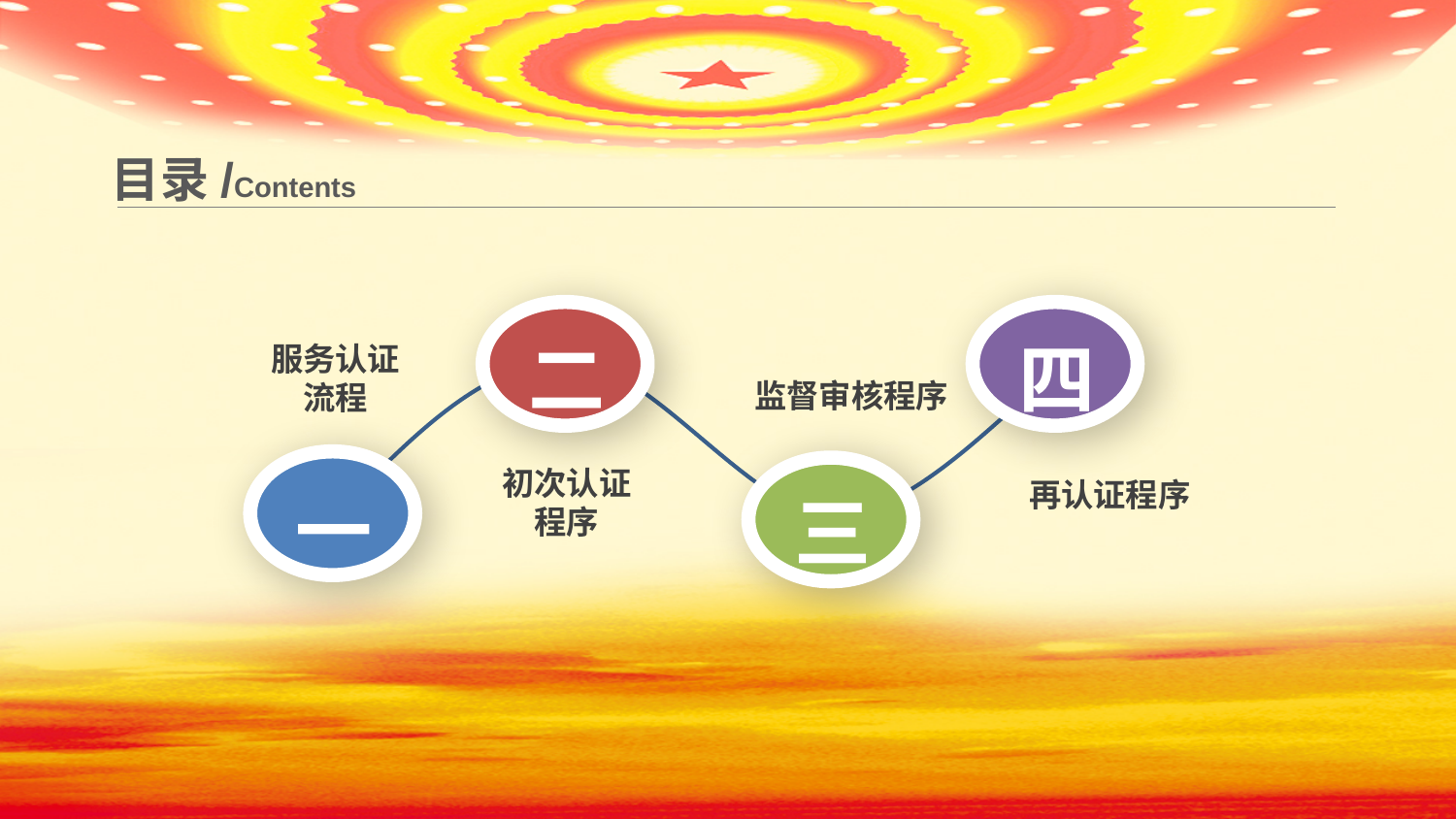

目录/Contents

二

四
服务认证
流程

监督审核程序

一

三
初次认证
程序

再认证程序